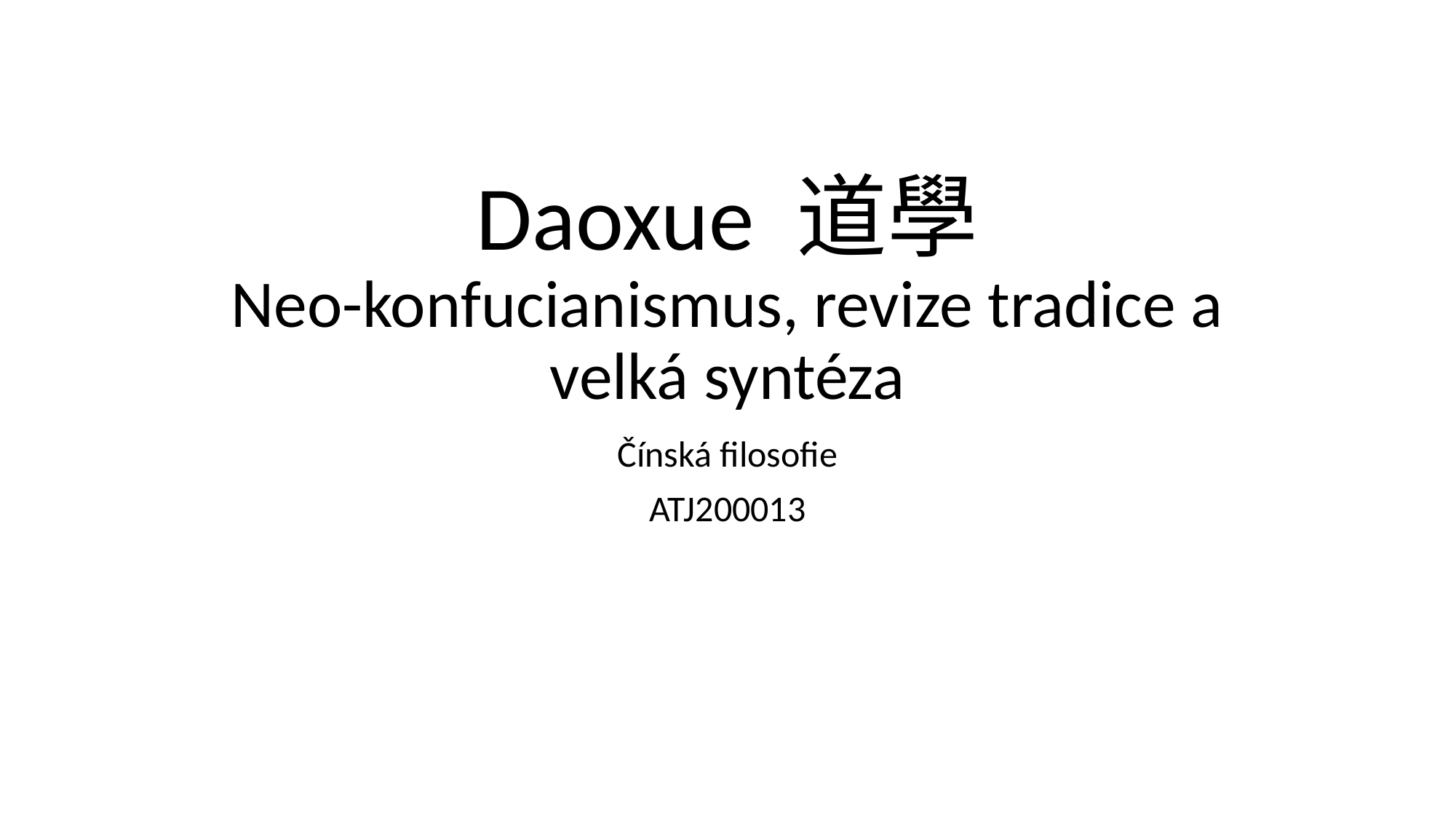

# Daoxue 道學 Neo-konfucianismus, revize tradice a velká syntéza
Čínská filosofie
ATJ200013